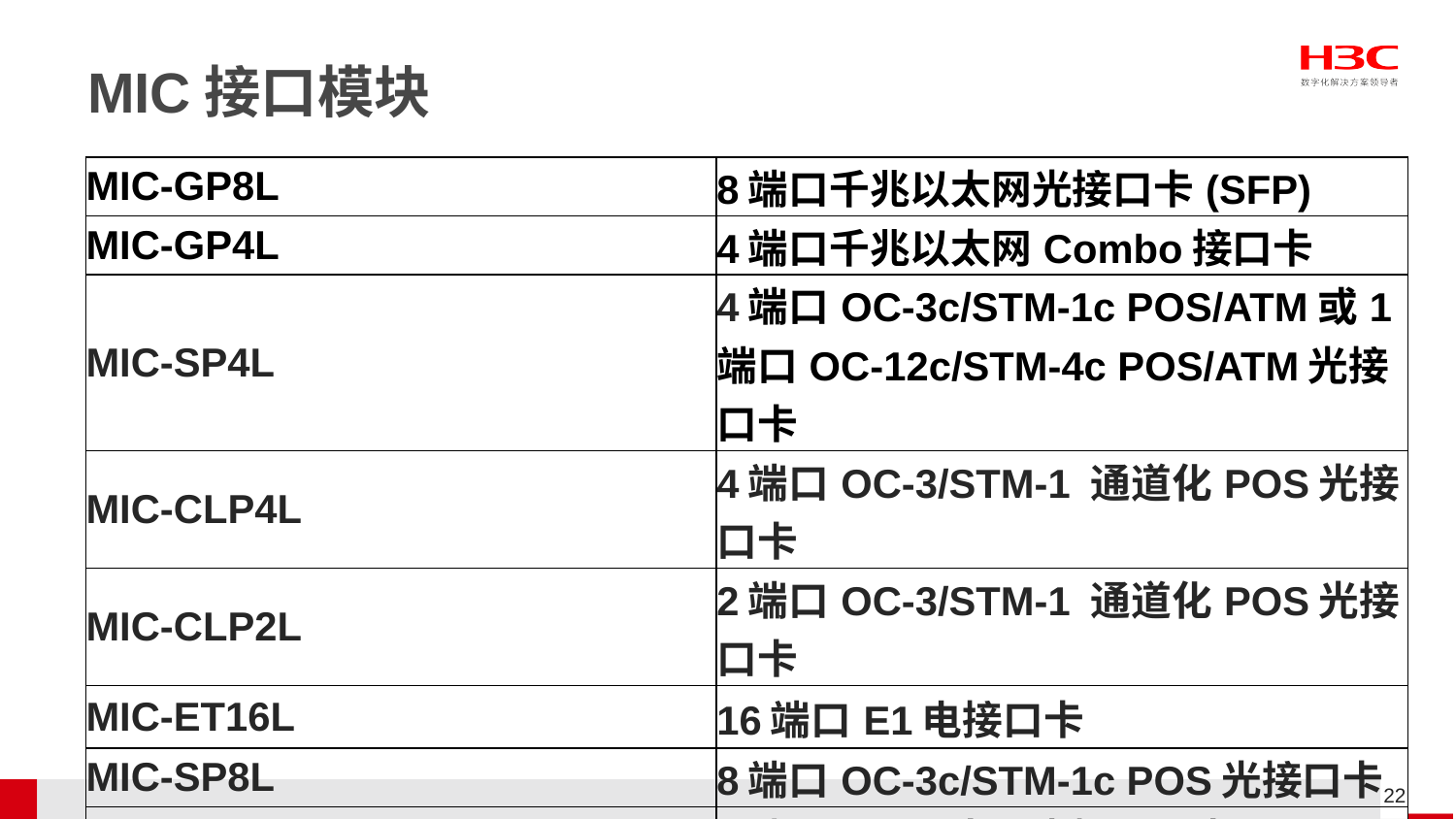

# MIC接口模块
| MIC-GP8L | 8端口千兆以太网光接口卡(SFP) |
| --- | --- |
| MIC-GP4L | 4端口千兆以太网Combo接口卡 |
| MIC-SP4L | 4端口OC-3c/STM-1c POS/ATM或1端口OC-12c/STM-4c POS/ATM光接口卡 |
| MIC-CLP4L | 4端口OC-3/STM-1 通道化POS光接口卡 |
| MIC-CLP2L | 2端口OC-3/STM-1 通道化POS光接口卡 |
| MIC-ET16L | 16端口E1电接口卡 |
| MIC-SP8L | 8端口OC-3c/STM-1c POS光接口卡 |
| MIC-XP4L | 4端口万兆以太网光接口子卡 |